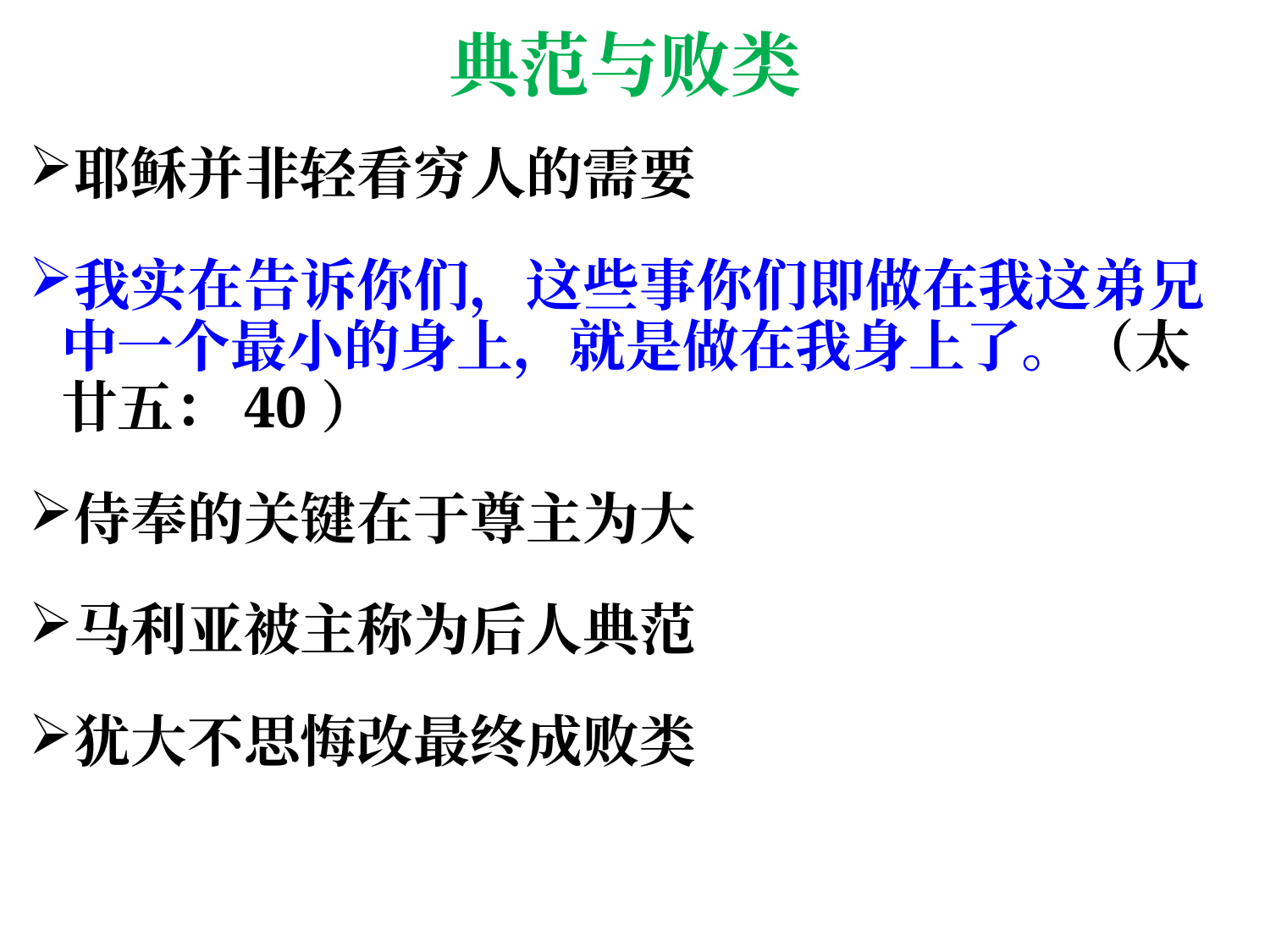

典范与败类
耶稣并非轻看穷人的需要

我实在告诉你们，这些事你们即做在我这弟兄中一个最小的身上，就是做在我身上了。（太廿五：40）

侍奉的关键在于尊主为大

马利亚被主称为后人典范

犹大不思悔改最终成败类